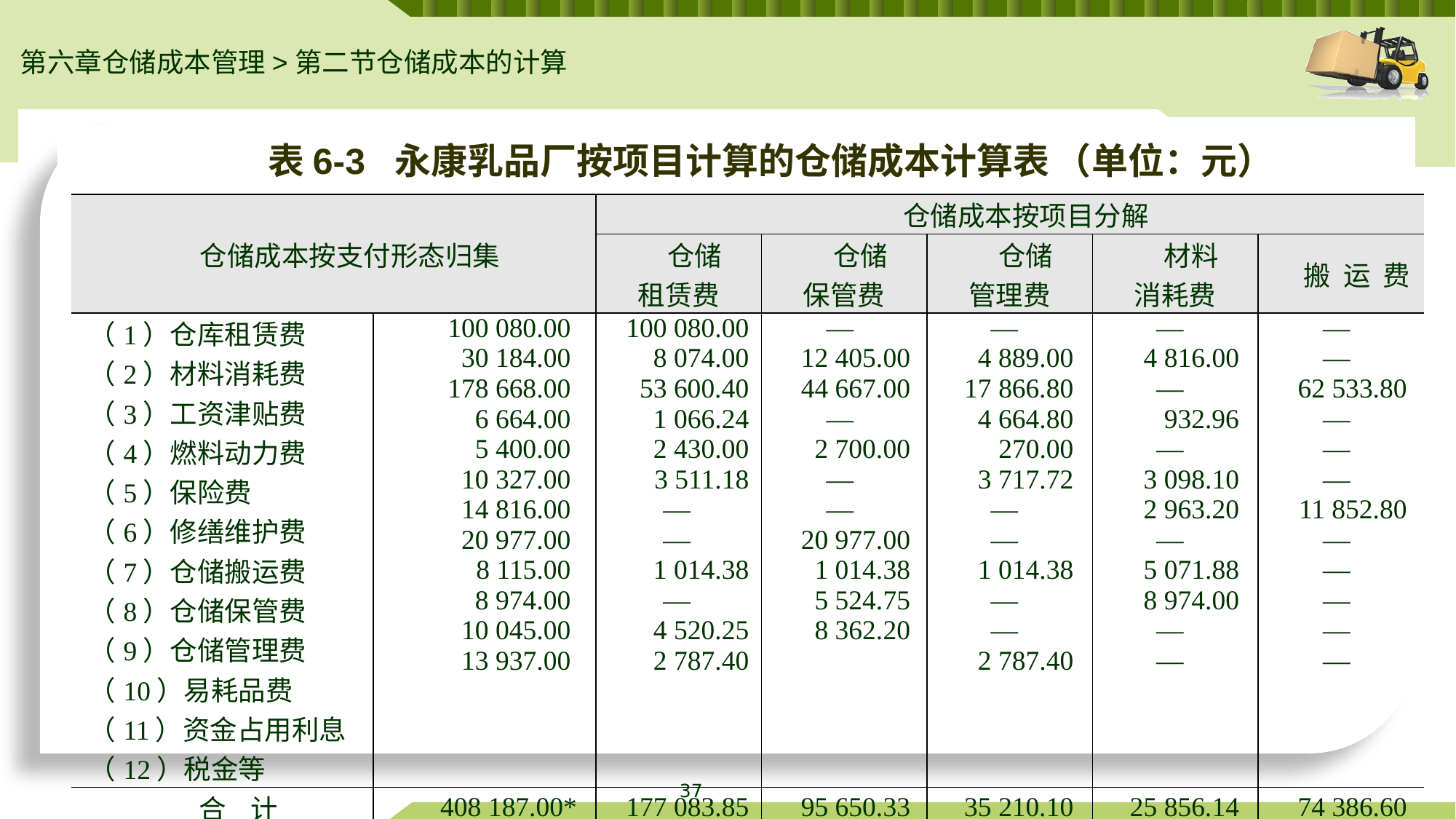

第六章仓储成本管理>第二节仓储成本的计算
表6-3  永康乳品厂按项目计算的仓储成本计算表	（单位：元）
| 仓储成本按支付形态归集 |  | 仓储成本按项目分解 |  |  |  |  |
| --- | --- | --- | --- | --- | --- | --- |
|  |  | 仓储 租赁费 | 仓储 保管费 | 仓储 管理费 | 材料 消耗费 | 搬 运 费 |
| （1）仓库租赁费 （2）材料消耗费 （3）工资津贴费 （4）燃料动力费 （5）保险费 （6）修缮维护费 （7）仓储搬运费 （8）仓储保管费 （9）仓储管理费 （10）易耗品费 （11）资金占用利息 （12）税金等 | 100 080.00 30 184.00 178 668.00 6 664.00 5 400.00 10 327.00 14 816.00 20 977.00 8 115.00 8 974.00 10 045.00 13 937.00 | 100 080.00 8 074.00 53 600.40 1 066.24 2 430.00 3 511.18 — — 1 014.38 — 4 520.25 2 787.40 | — 12 405.00 44 667.00 — 2 700.00 — — 20 977.00 1 014.38 5 524.75 8 362.20 | — 4 889.00 17 866.80 4 664.80 270.00 3 717.72 — — 1 014.38 — — 2 787.40 | — 4 816.00 — 932.96 — 3 098.10 2 963.20 — 5 071.88 8 974.00 — — | — — 62 533.80 — — — 11 852.80 — — — — — |
| 合 计 | 408 187.00\* | 177 083.85 | 95 650.33 | 35 210.10 | 25 856.14 | 74 386.60 |